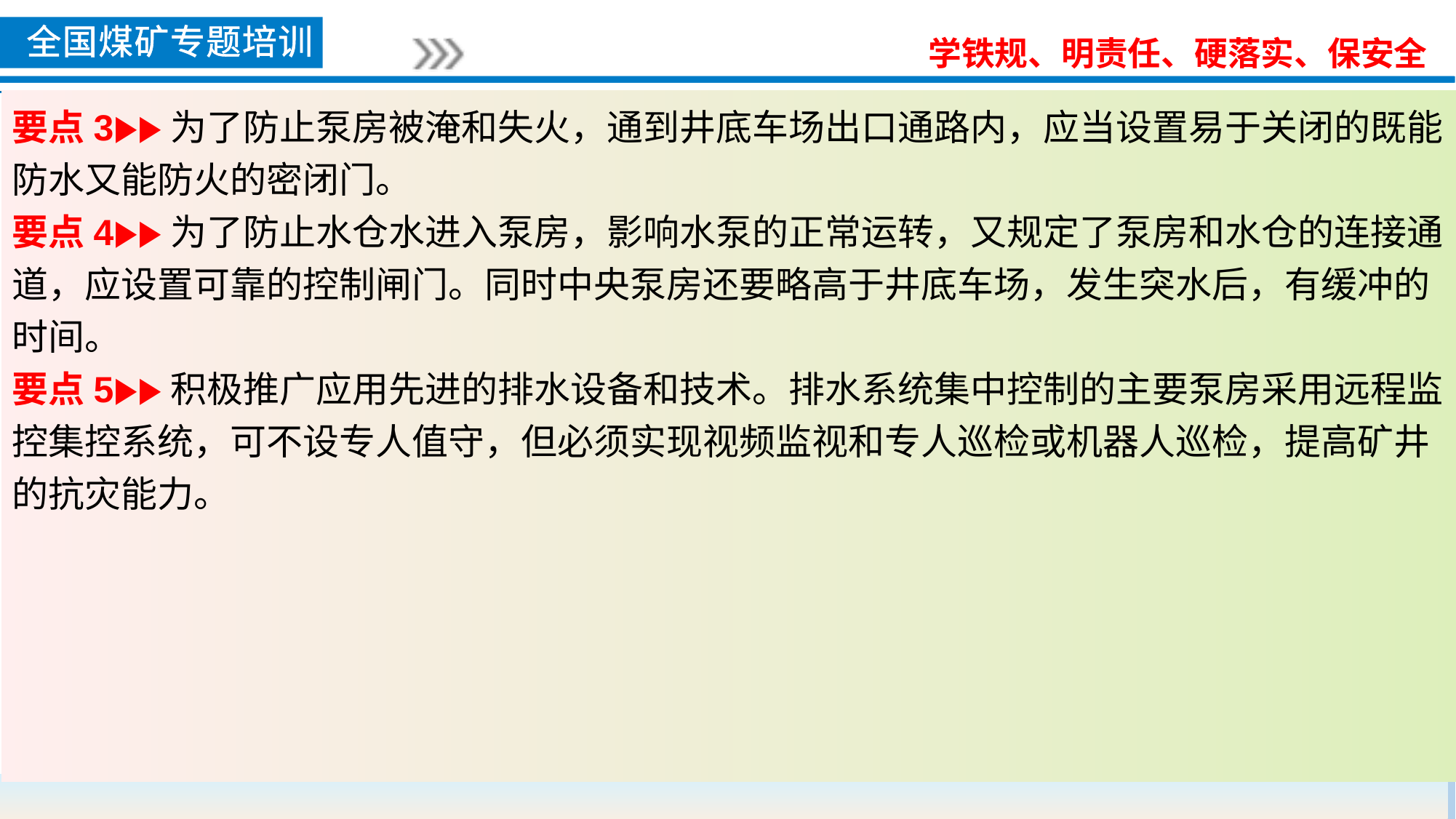

要点3▶▶为了防止泵房被淹和失火，通到井底车场出口通路内，应当设置易于关闭的既能防水又能防火的密闭门。
要点4▶▶为了防止水仓水进入泵房，影响水泵的正常运转，又规定了泵房和水仓的连接通道，应设置可靠的控制闸门。同时中央泵房还要略高于井底车场，发生突水后，有缓冲的时间。
要点5▶▶积极推广应用先进的排水设备和技术。排水系统集中控制的主要泵房采用远程监控集控系统，可不设专人值守，但必须实现视频监视和专人巡检或机器人巡检，提高矿井的抗灾能力。